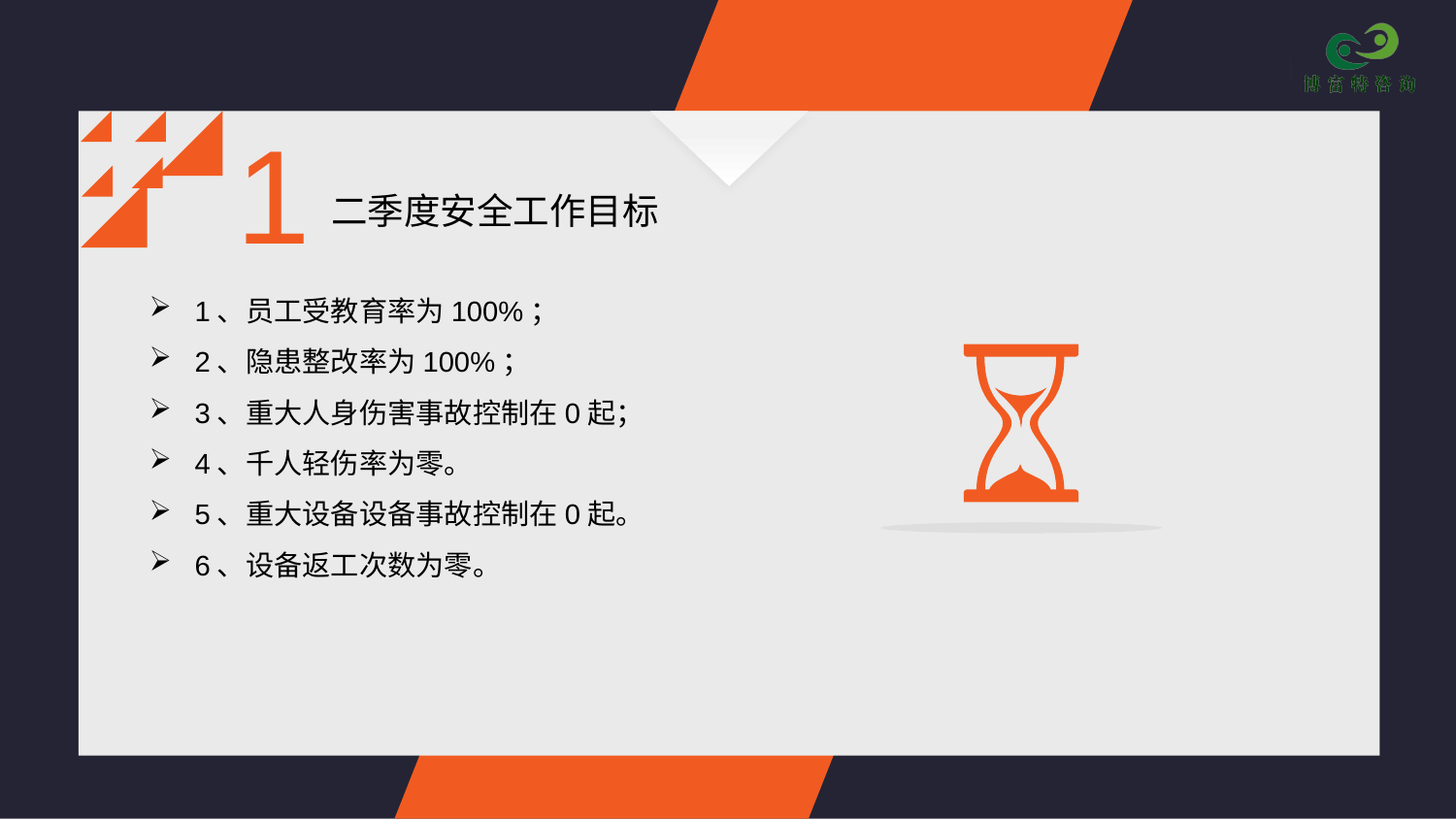

1

二季度安全工作目标
1、员工受教育率为100%；
2、隐患整改率为100%；
3、重大人身伤害事故控制在0起；
4、千人轻伤率为零。
5、重大设备设备事故控制在0起。
6、设备返工次数为零。